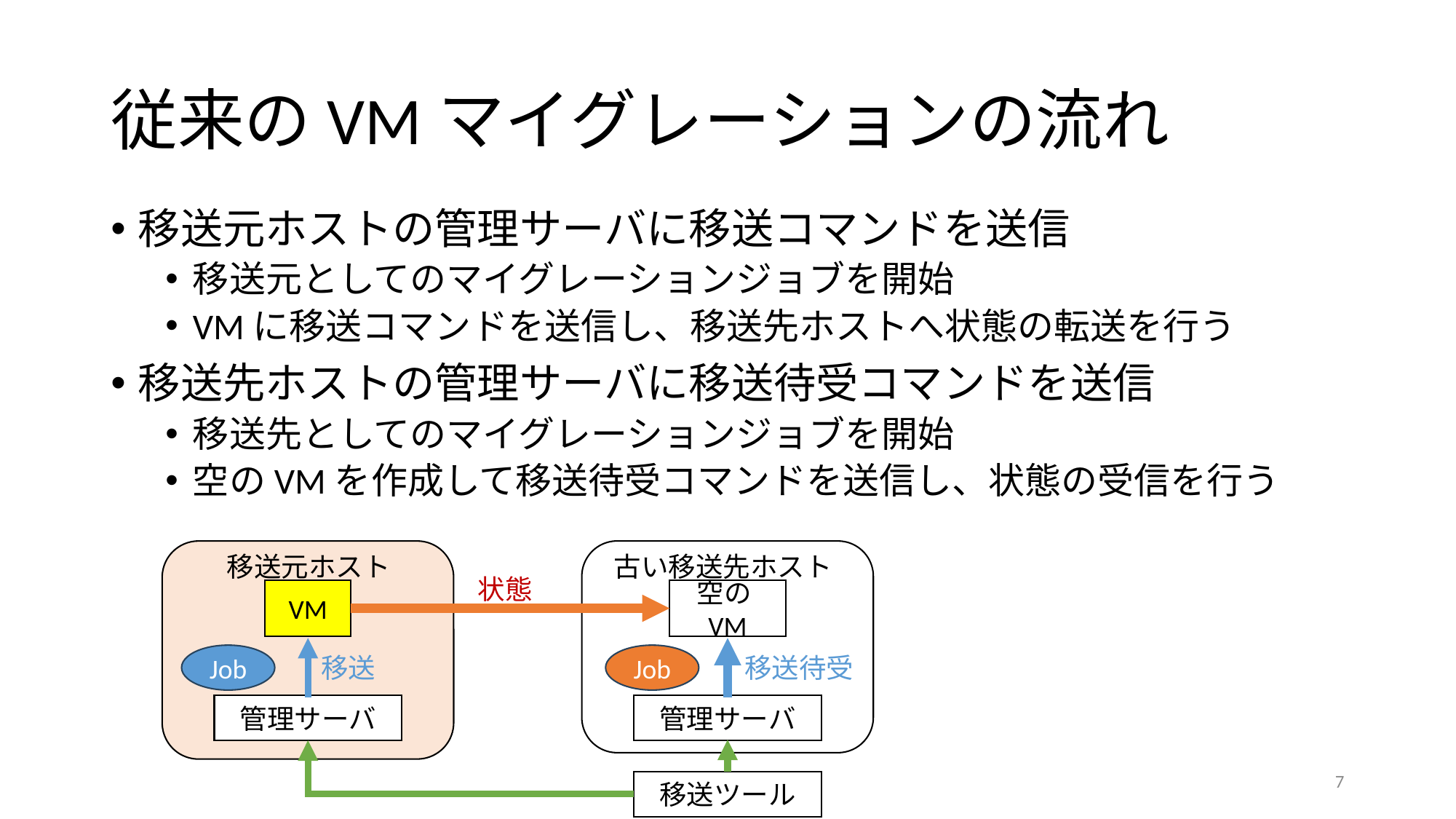

# 従来のVMマイグレーションの流れ
移送元ホストの管理サーバに移送コマンドを送信
移送元としてのマイグレーションジョブを開始
VMに移送コマンドを送信し、移送先ホストへ状態の転送を行う
移送先ホストの管理サーバに移送待受コマンドを送信
移送先としてのマイグレーションジョブを開始
空のVMを作成して移送待受コマンドを送信し、状態の受信を行う

移送元ホスト
古い移送先ホスト
状態
VM
空のVM
Job
Job
移送
移送待受
管理サーバ
管理サーバ
7
移送ツール